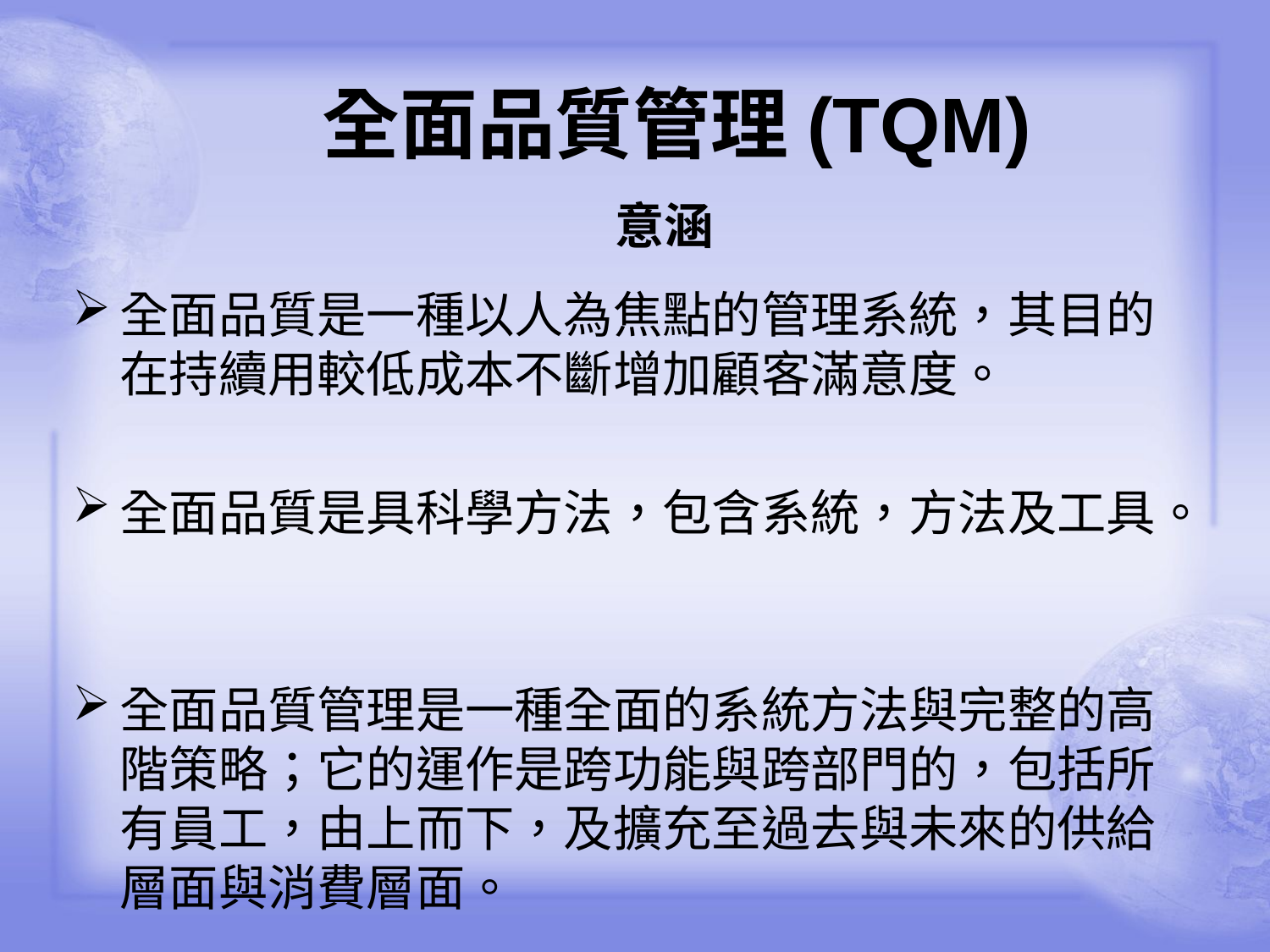

全面品質管理(TQM)
意涵
全面品質是一種以人為焦點的管理系統，其目的在持續用較低成本不斷增加顧客滿意度。

全面品質是具科學方法，包含系統，方法及工具。

全面品質管理是一種全面的系統方法與完整的高階策略；它的運作是跨功能與跨部門的，包括所有員工，由上而下，及擴充至過去與未來的供給層面與消費層面。